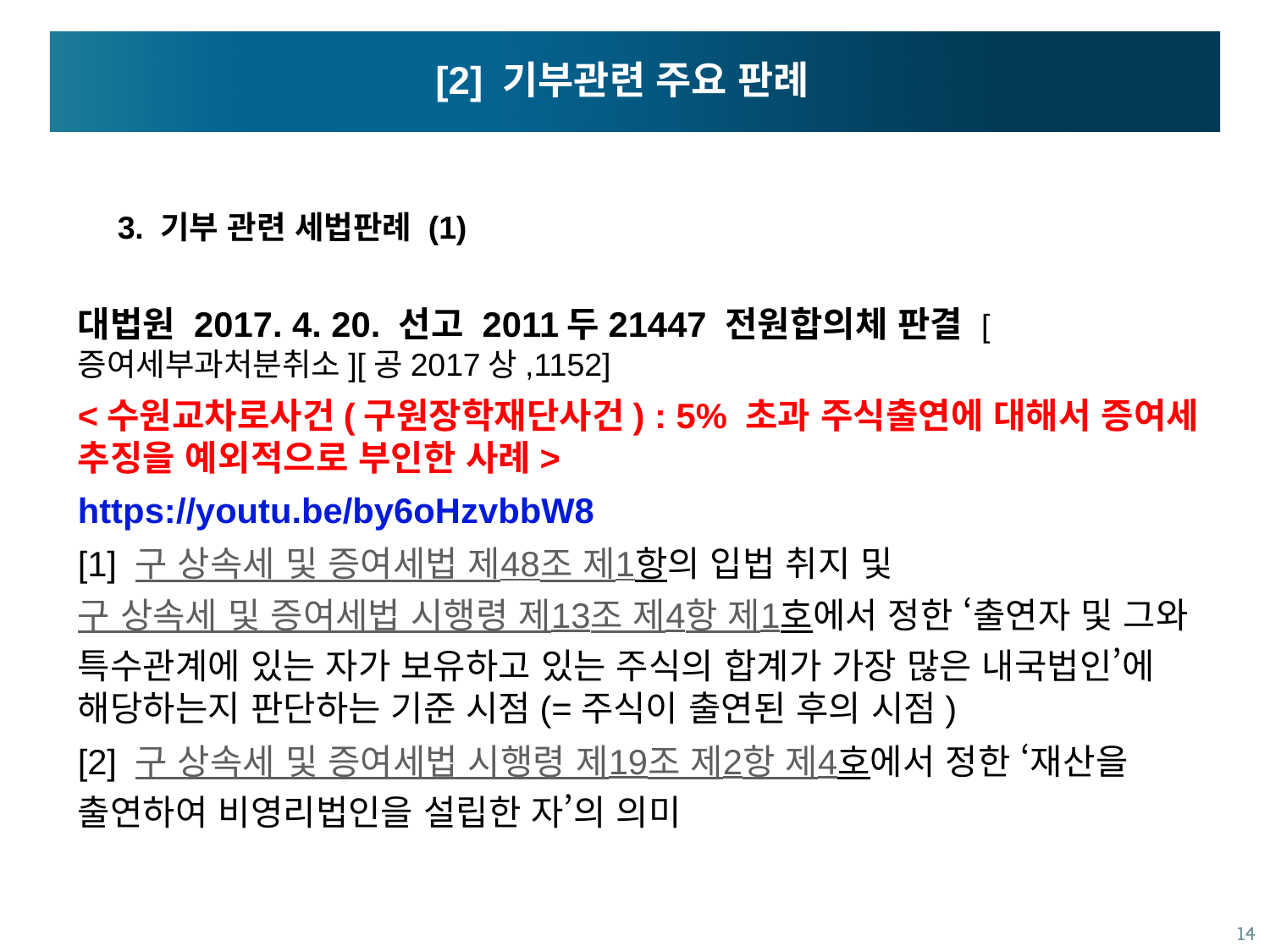

# [2] 기부관련 주요 판례
3. 기부 관련 세법판례 (1)

대법원 2017. 4. 20. 선고 2011두21447 전원합의체 판결 [증여세부과처분취소][공2017상,1152]
<수원교차로사건(구원장학재단사건) : 5% 초과 주식출연에 대해서 증여세 추징을 예외적으로 부인한 사례>
https://youtu.be/by6oHzvbbW8
[1] 구 상속세 및 증여세법 제48조 제1항의 입법 취지 및 구 상속세 및 증여세법 시행령 제13조 제4항 제1호에서 정한 ‘출연자 및 그와 특수관계에 있는 자가 보유하고 있는 주식의 합계가 가장 많은 내국법인’에 해당하는지 판단하는 기준 시점(=주식이 출연된 후의 시점)
[2] 구 상속세 및 증여세법 시행령 제19조 제2항 제4호에서 정한 ‘재산을 출연하여 비영리법인을 설립한 자’의 의미
14